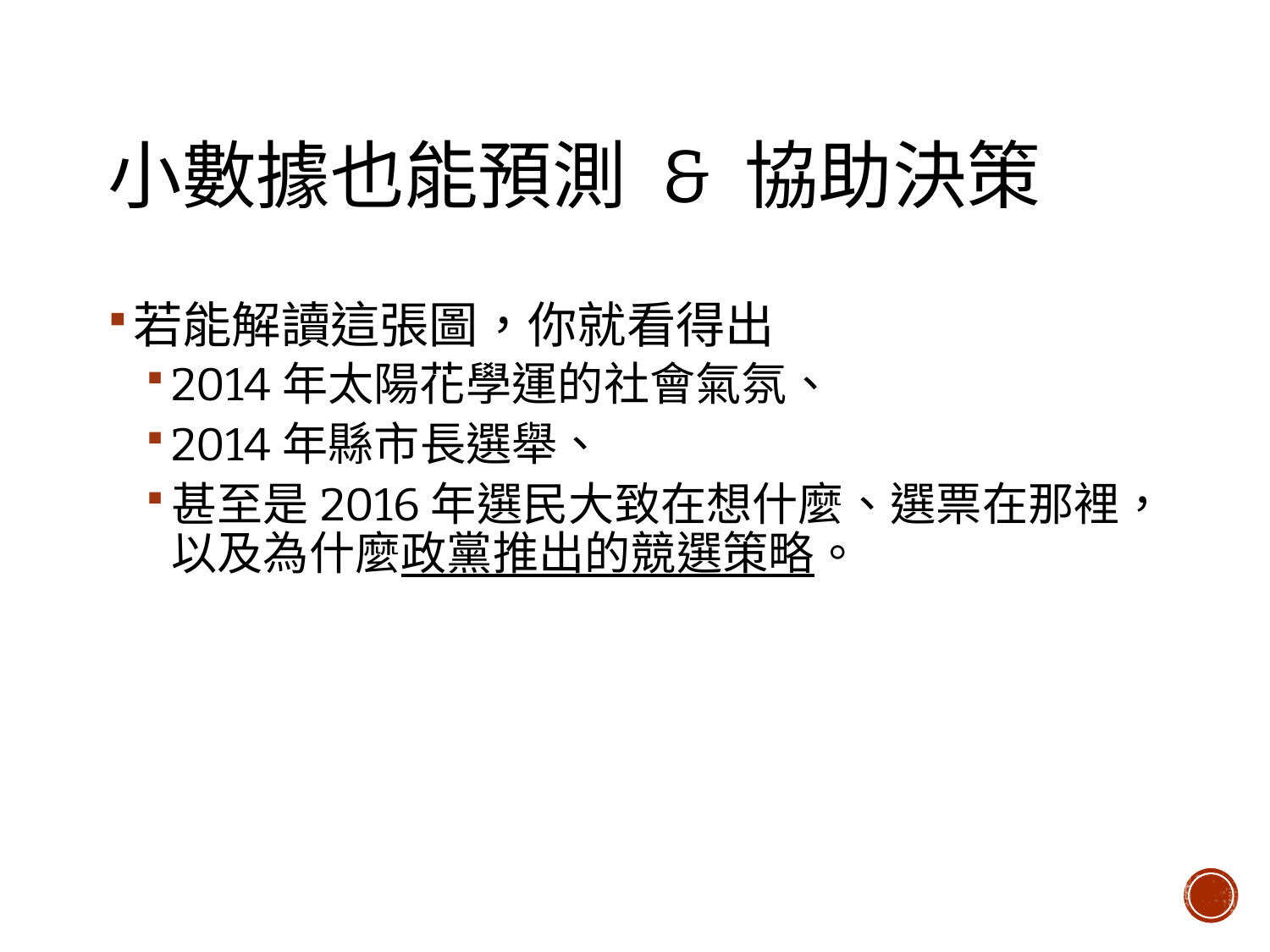

# 小數據也能預測 & 協助決策
若能解讀這張圖，你就看得出
2014年太陽花學運的社會氣氛、
2014年縣市長選舉、
甚至是2016年選民大致在想什麼、選票在那裡，以及為什麼政黨推出的競選策略。